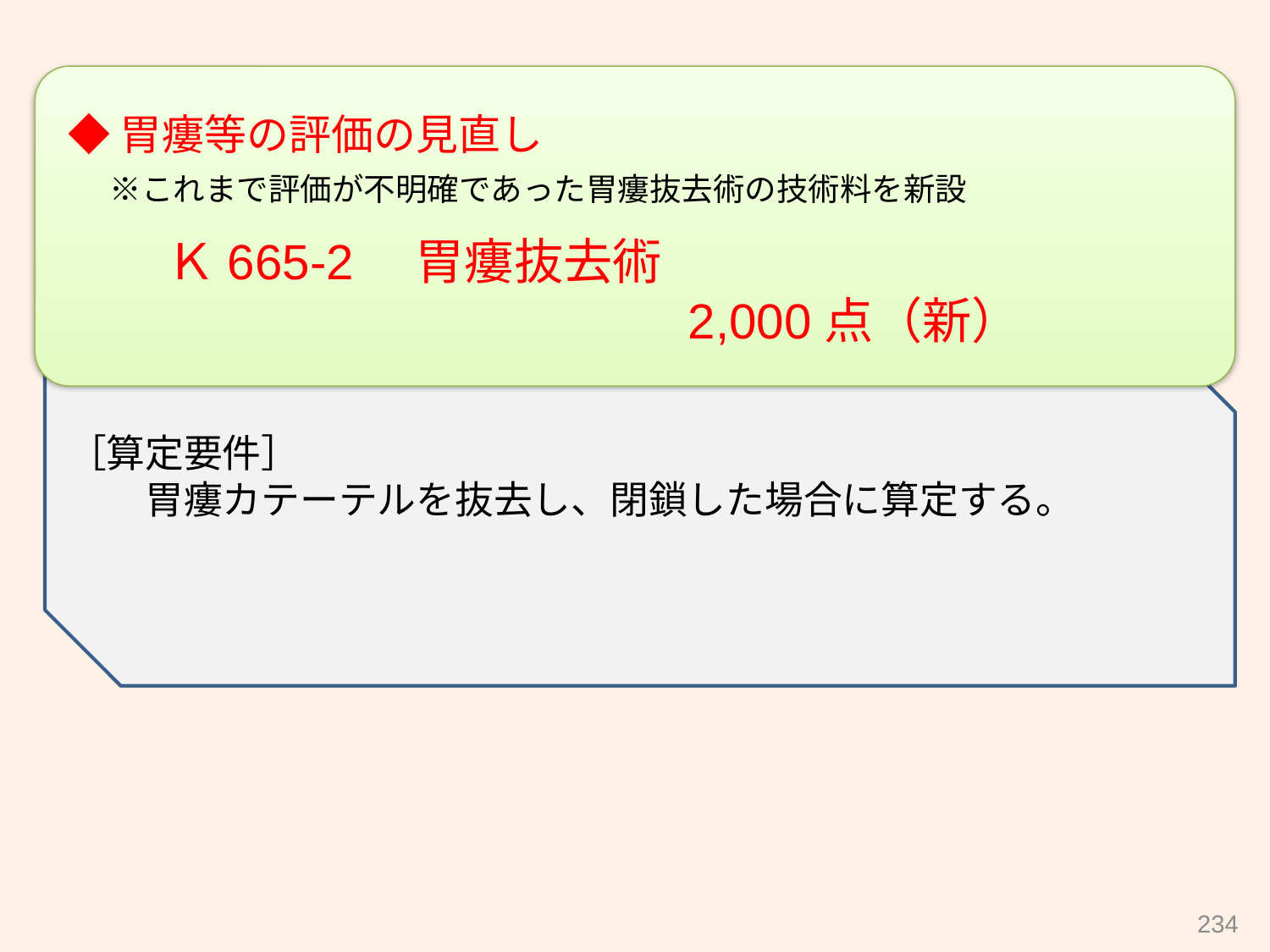

◆胃瘻等の評価の見直し
　※これまで評価が不明確であった胃瘻抜去術の技術料を新設
Ｋ665-2　胃瘻抜去術
　　　2,000点（新）

［算定要件］
　　胃瘻カテーテルを抜去し、閉鎖した場合に算定する。

234